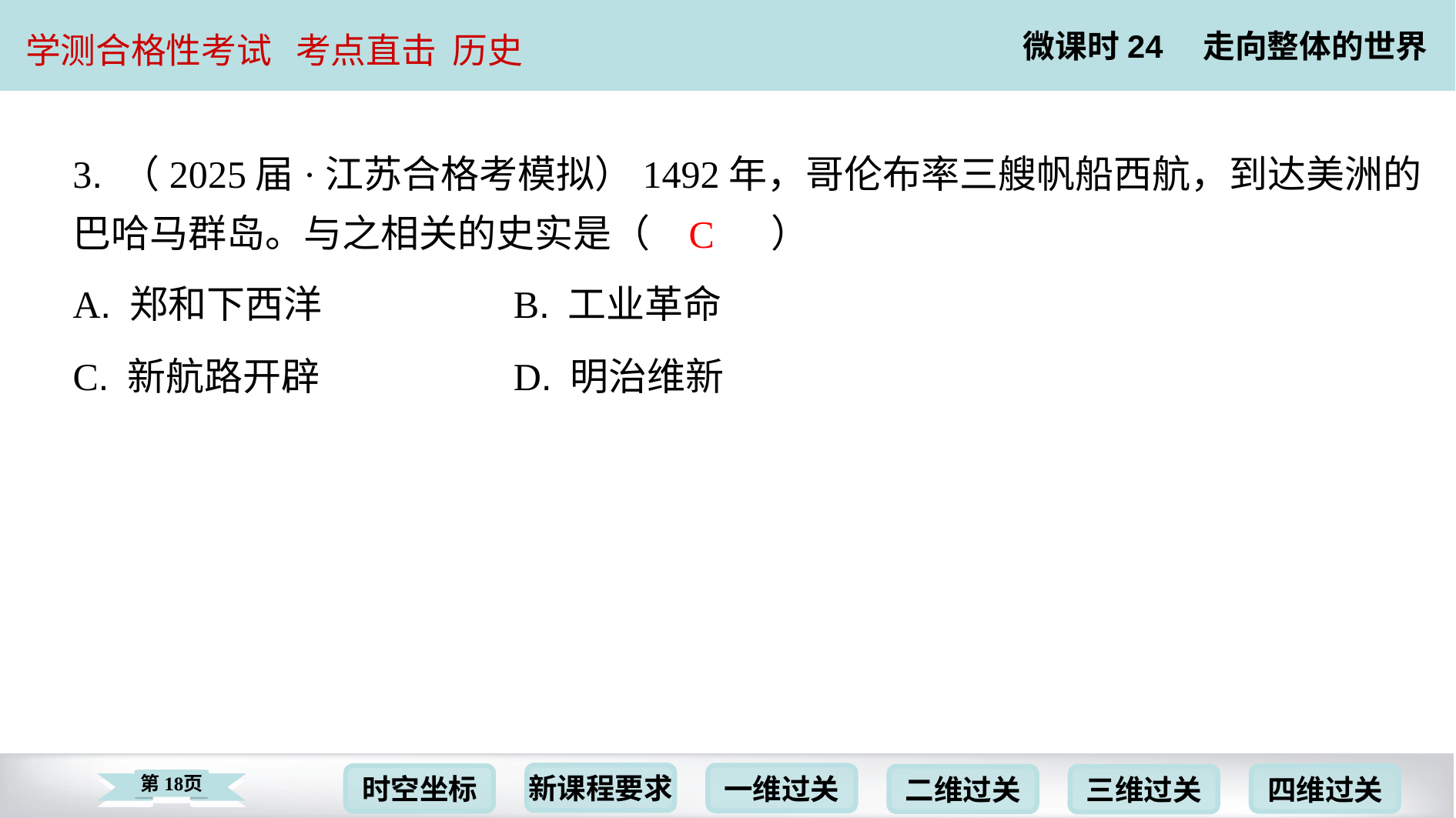

3. （2025届·江苏合格考模拟）1492年，哥伦布率三艘帆船西航，到达美洲的
巴哈马群岛。与之相关的史实是（　C　）
C
| A. 郑和下西洋 | B. 工业革命 |
| --- | --- |
| C. 新航路开辟 | D. 明治维新 |